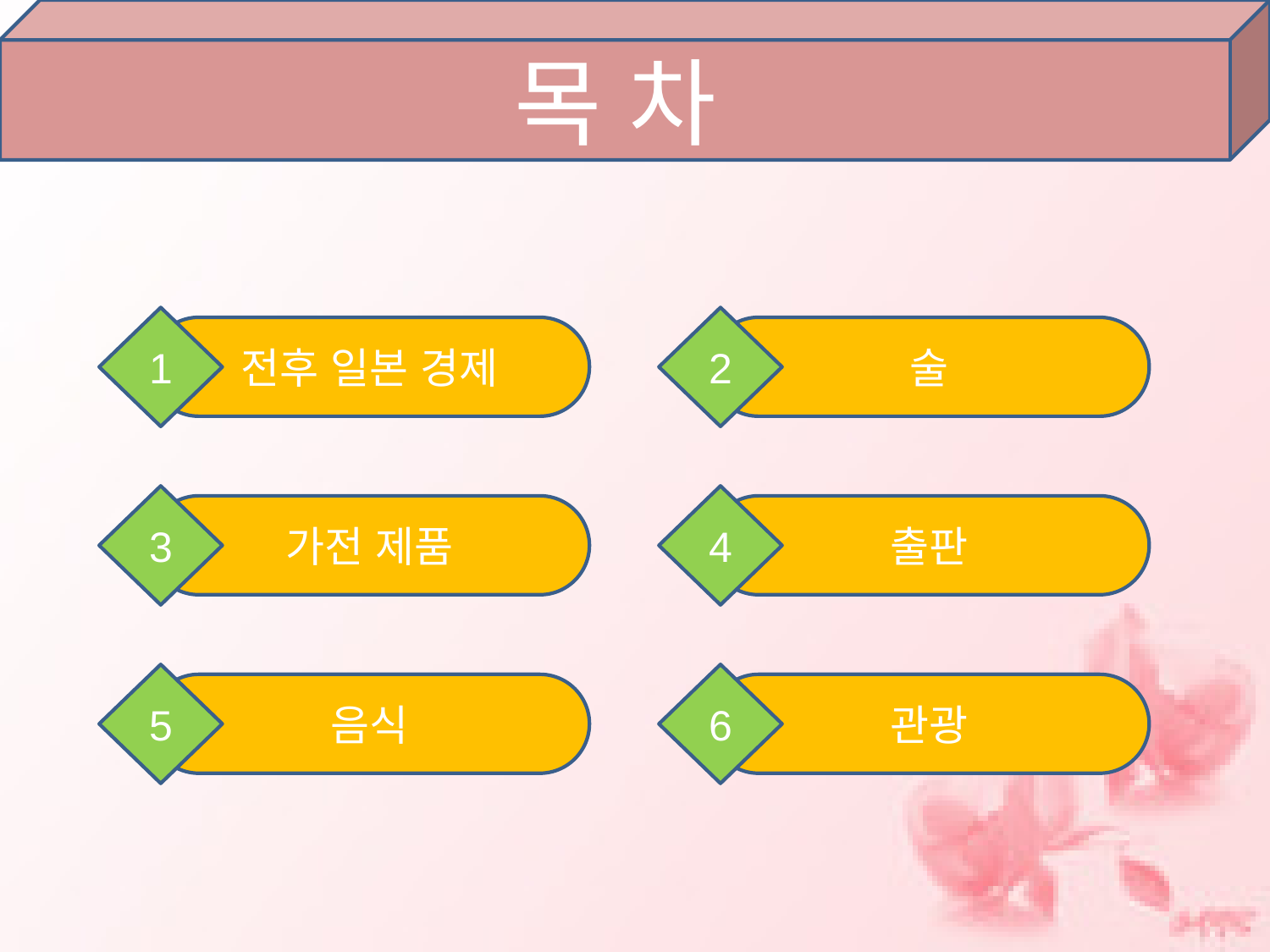

목 차
1
전후 일본 경제
2
술
3
가전 제품
4
출판
5
음식
6
관광